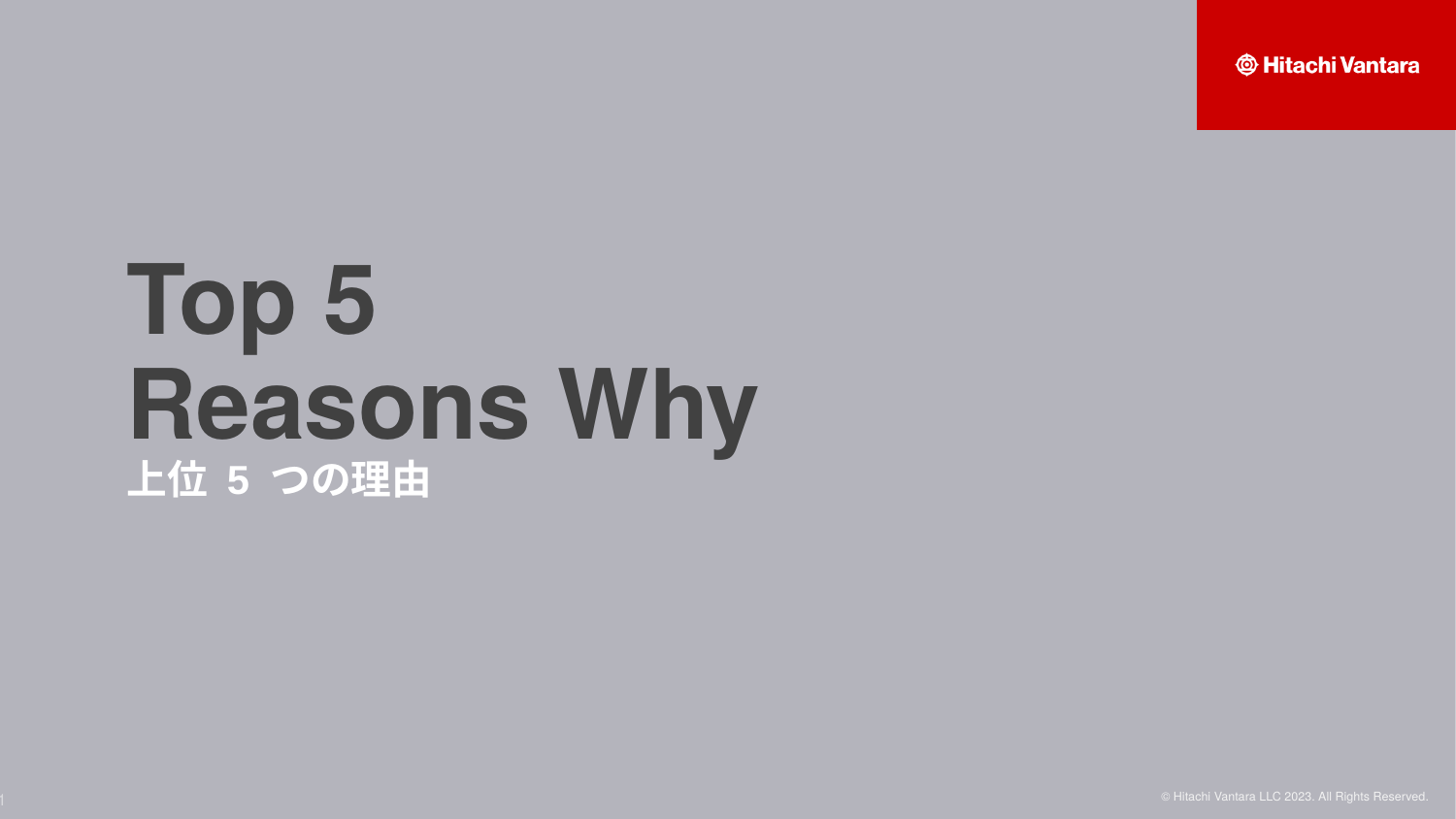

# Top 5 Reasons Why 上位 5 つの理由